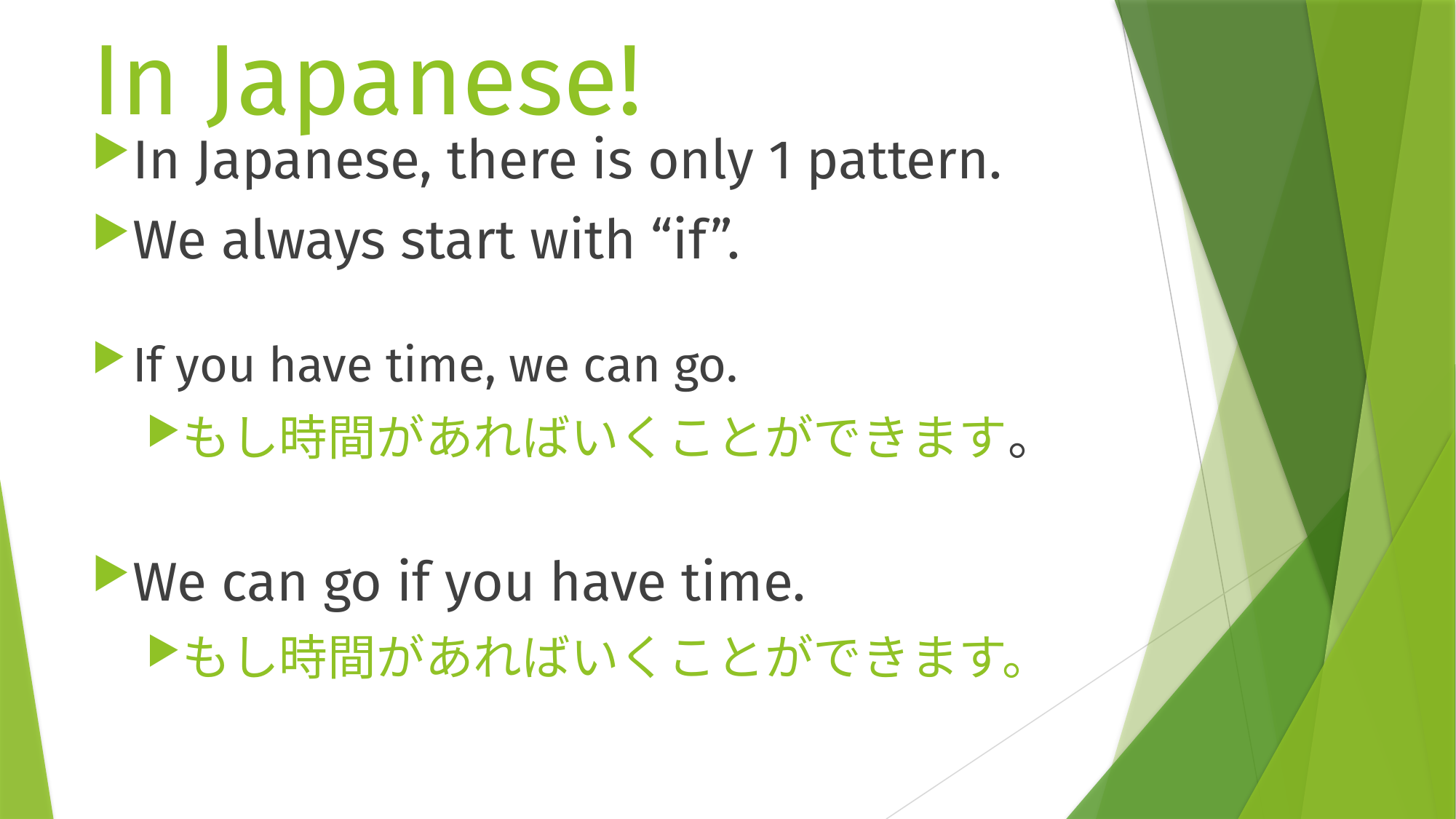

# In Japanese!
In Japanese, there is only 1 pattern.
We always start with “if”.

If you have time, we can go.
もし時間があればいくことができます。

We can go if you have time.
もし時間があればいくことができます。